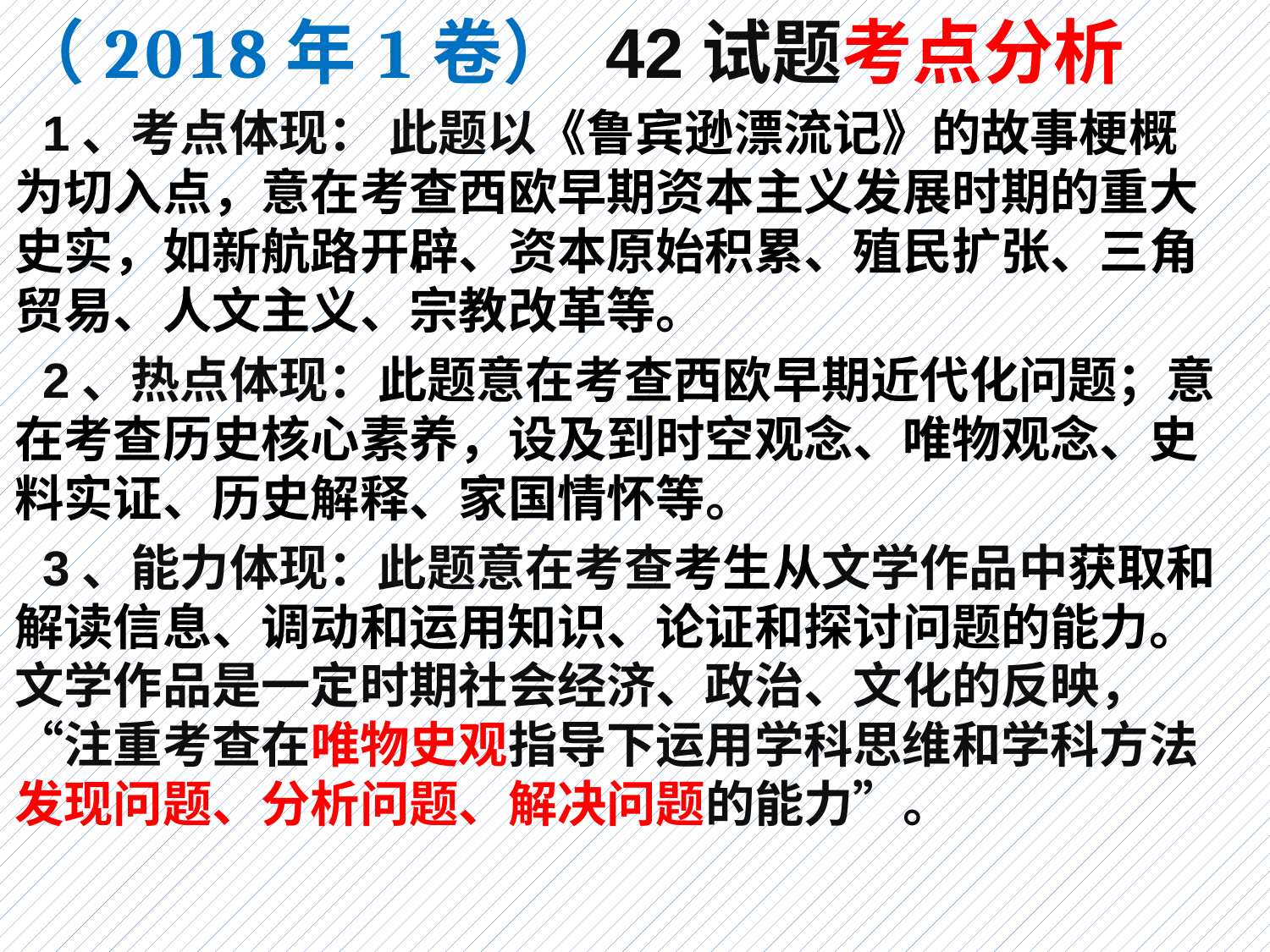

（2018年1卷） 42试题考点分析
  1、考点体现： 此题以《鲁宾逊漂流记》的故事梗概为切入点，意在考查西欧早期资本主义发展时期的重大史实，如新航路开辟、资本原始积累、殖民扩张、三角贸易、人文主义、宗教改革等。
  2、热点体现：此题意在考查西欧早期近代化问题；意在考查历史核心素养，设及到时空观念、唯物观念、史料实证、历史解释、家国情怀等。
  3、能力体现：此题意在考查考生从文学作品中获取和解读信息、调动和运用知识、论证和探讨问题的能力。文学作品是一定时期社会经济、政治、文化的反映，“注重考查在唯物史观指导下运用学科思维和学科方法发现问题、分析问题、解决问题的能力”。